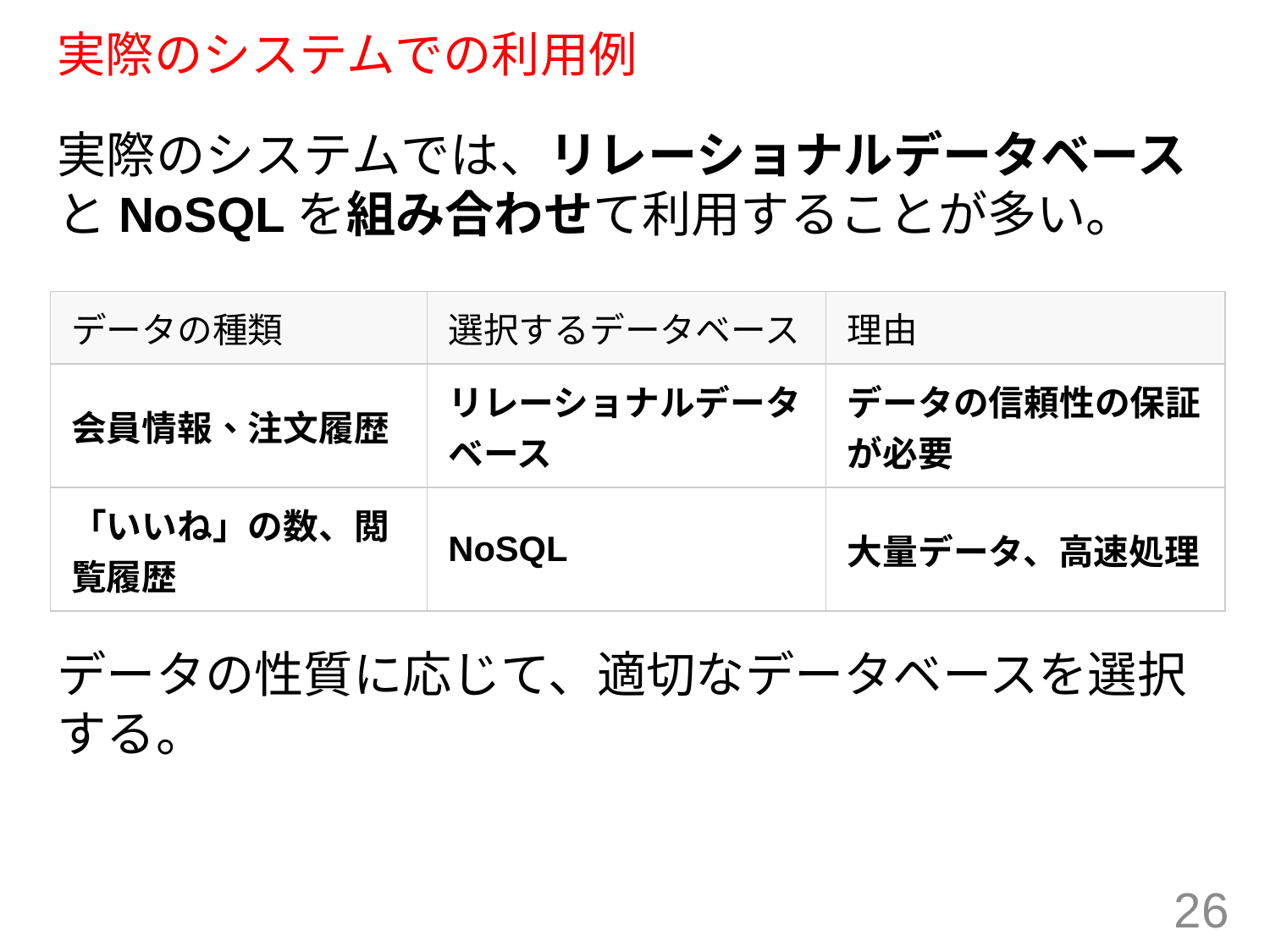

# 実際のシステムでの利用例
実際のシステムでは、リレーショナルデータベースとNoSQLを組み合わせて利用することが多い。

データの性質に応じて、適切なデータベースを選択する。

| データの種類 | 選択するデータベース | 理由 |
| --- | --- | --- |
| 会員情報、注文履歴 | リレーショナルデータベース | データの信頼性の保証が必要 |
| 「いいね」の数、閲覧履歴 | NoSQL | 大量データ、高速処理 |
26